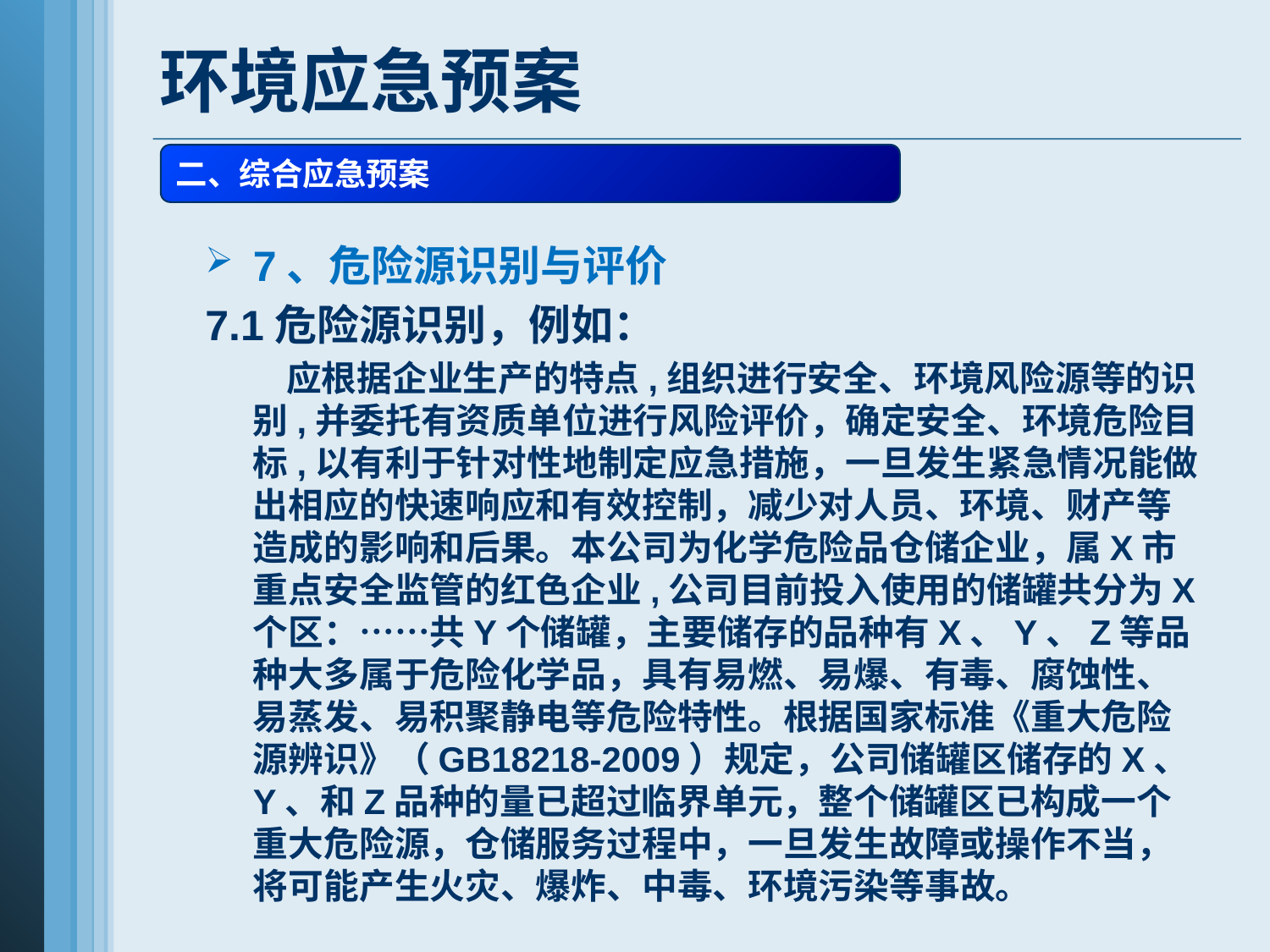

# 环境应急预案
二、综合应急预案
7、危险源识别与评价
7.1危险源识别，例如：
         应根据企业生产的特点,组织进行安全、环境风险源等的识别,并委托有资质单位进行风险评价，确定安全、环境危险目标,以有利于针对性地制定应急措施，一旦发生紧急情况能做出相应的快速响应和有效控制，减少对人员、环境、财产等造成的影响和后果。本公司为化学危险品仓储企业，属X市重点安全监管的红色企业,公司目前投入使用的储罐共分为X个区：……共Y个储罐，主要储存的品种有X、Y、Z等品种大多属于危险化学品，具有易燃、易爆、有毒、腐蚀性、易蒸发、易积聚静电等危险特性。根据国家标准《重大危险源辨识》（GB18218-2009）规定，公司储罐区储存的X、Y、和Z品种的量已超过临界单元，整个储罐区已构成一个重大危险源，仓储服务过程中，一旦发生故障或操作不当，将可能产生火灾、爆炸、中毒、环境污染等事故。